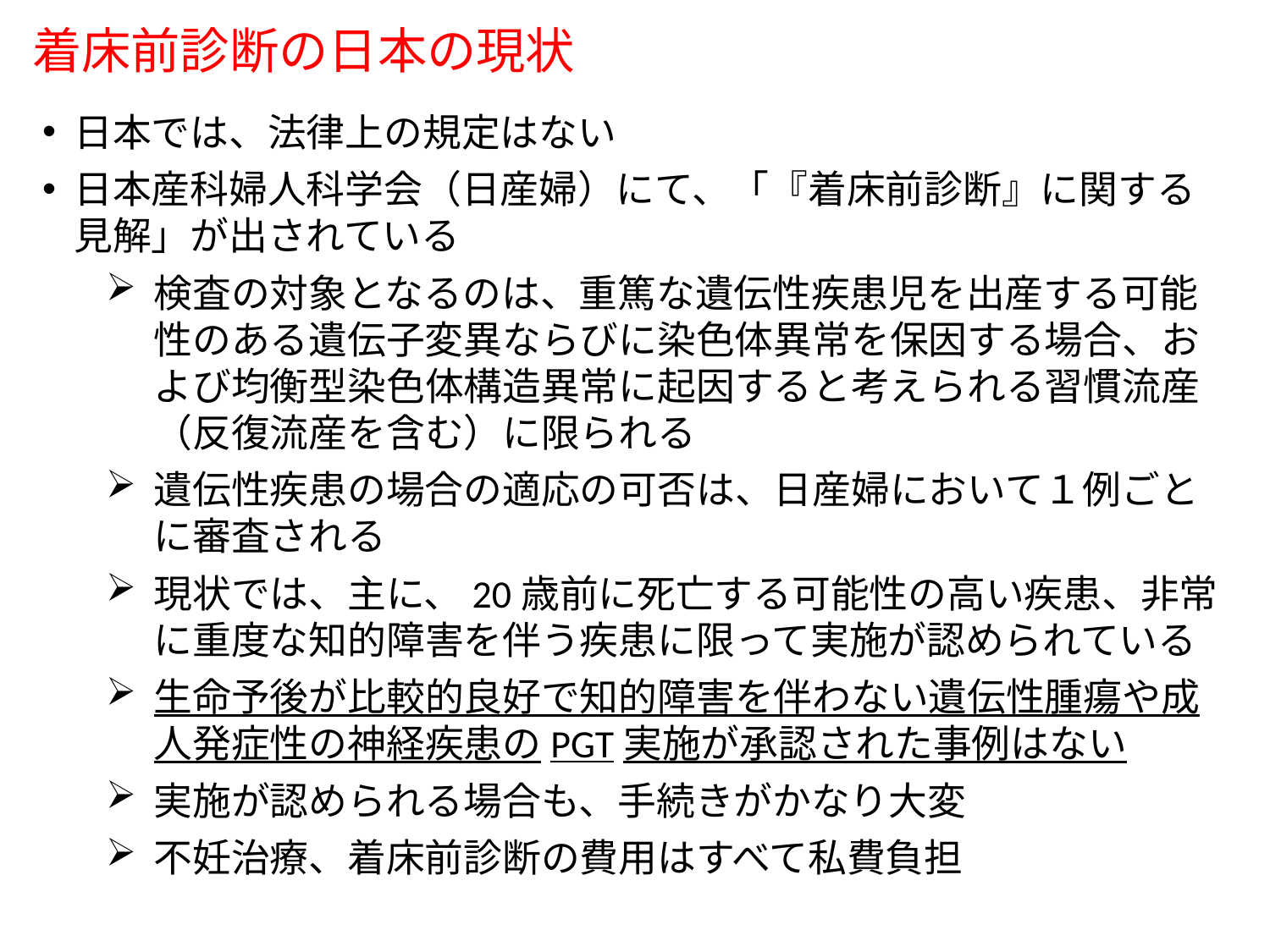

# 着床前診断の日本の現状
日本では、法律上の規定はない
日本産科婦人科学会（日産婦）にて、「『着床前診断』に関する見解」が出されている
検査の対象となるのは、重篤な遺伝性疾患児を出産する可能性のある遺伝子変異ならびに染色体異常を保因する場合、および均衡型染色体構造異常に起因すると考えられる習慣流産（反復流産を含む）に限られる
遺伝性疾患の場合の適応の可否は、日産婦において１例ごとに審査される
現状では、主に、20歳前に死亡する可能性の高い疾患、非常に重度な知的障害を伴う疾患に限って実施が認められている
生命予後が比較的良好で知的障害を伴わない遺伝性腫瘍や成人発症性の神経疾患のPGT実施が承認された事例はない
実施が認められる場合も、手続きがかなり大変
不妊治療、着床前診断の費用はすべて私費負担